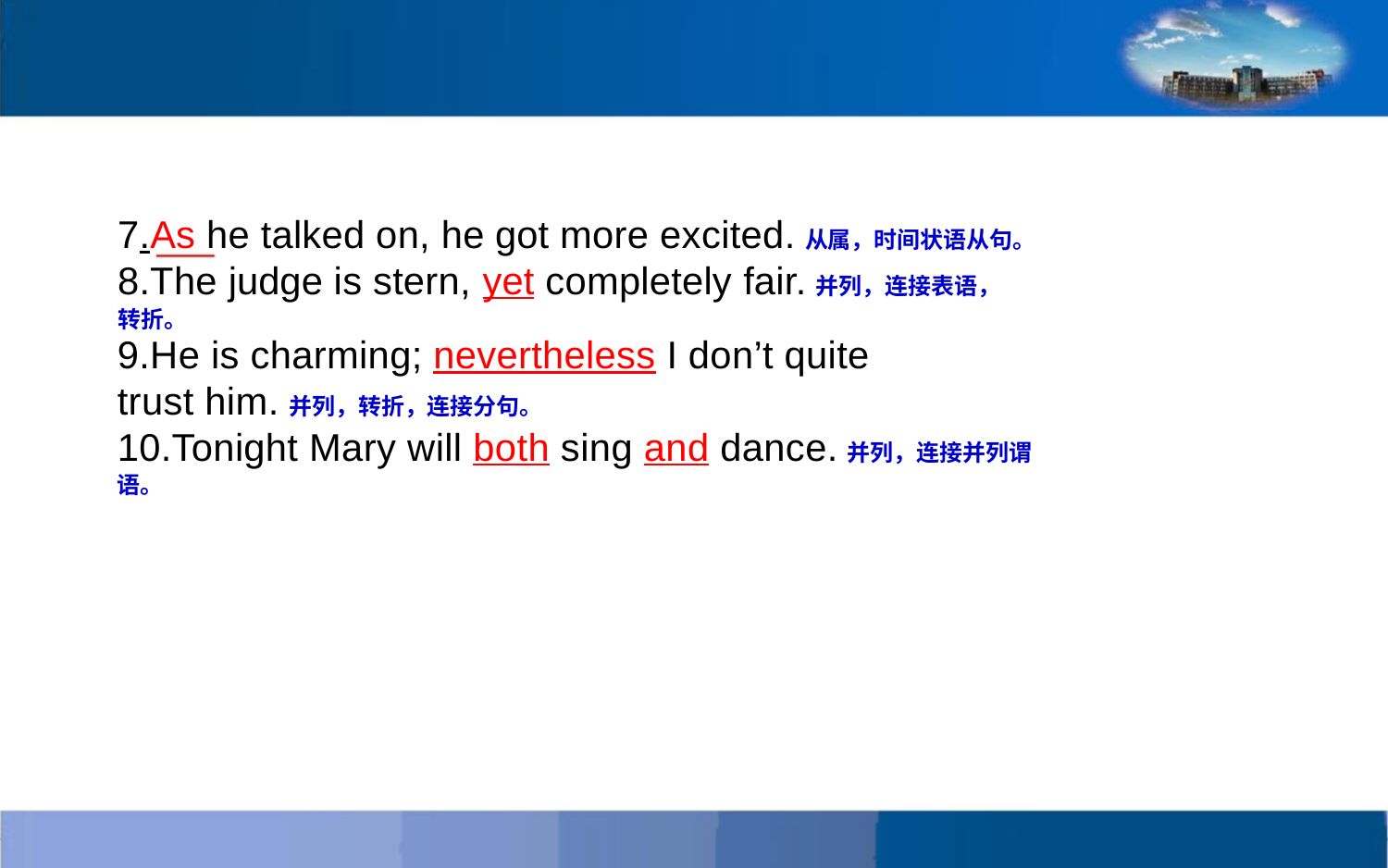

7.As he talked on, he got more excited.从属，时间状语从句。
8.The judge is stern, yet completely fair.并列，连接表语，
转折。
9.He is charming; nevertheless I don’t quite
trust him.并列，转折，连接分句。
10.Tonight Mary will both sing and dance.并列，连接并列谓
语。